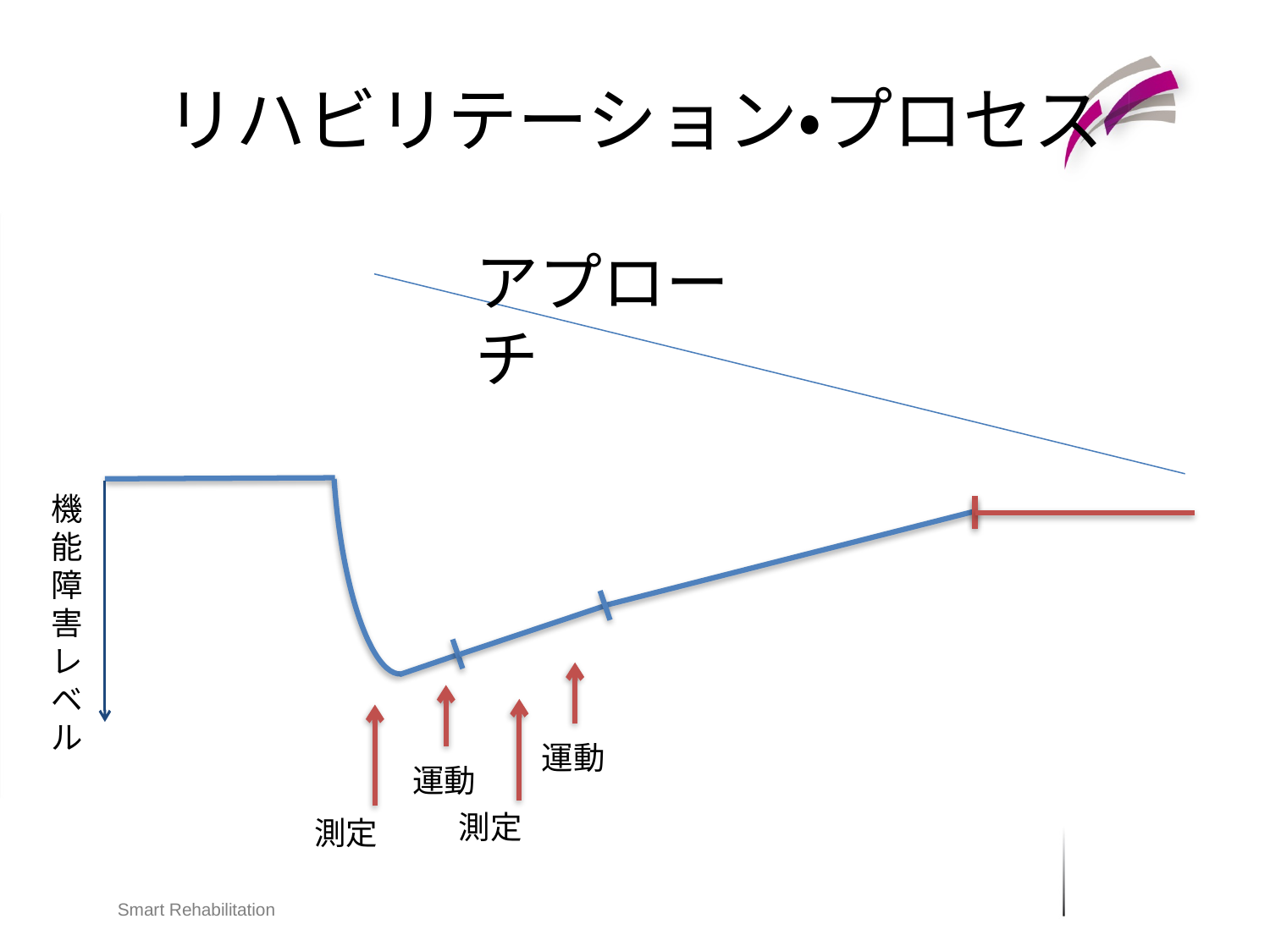

# リハビリテーション・プロセス
アプローチ

機能障害レベル
運動
運動
測定
測定